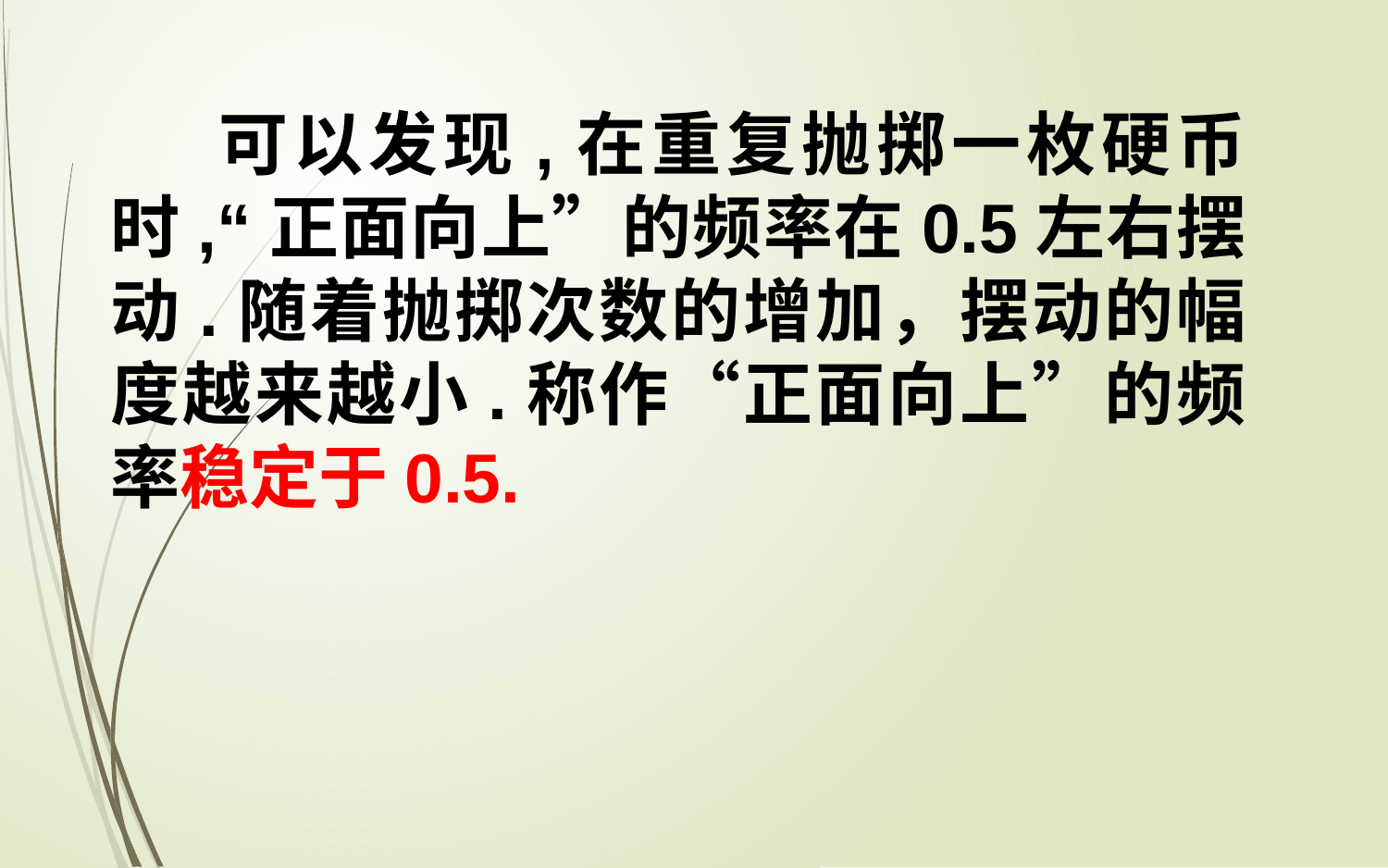

可以发现,在重复抛掷一枚硬币时,“正面向上”的频率在0.5左右摆动.随着抛掷次数的增加，摆动的幅度越来越小.称作“正面向上”的频率稳定于0.5.